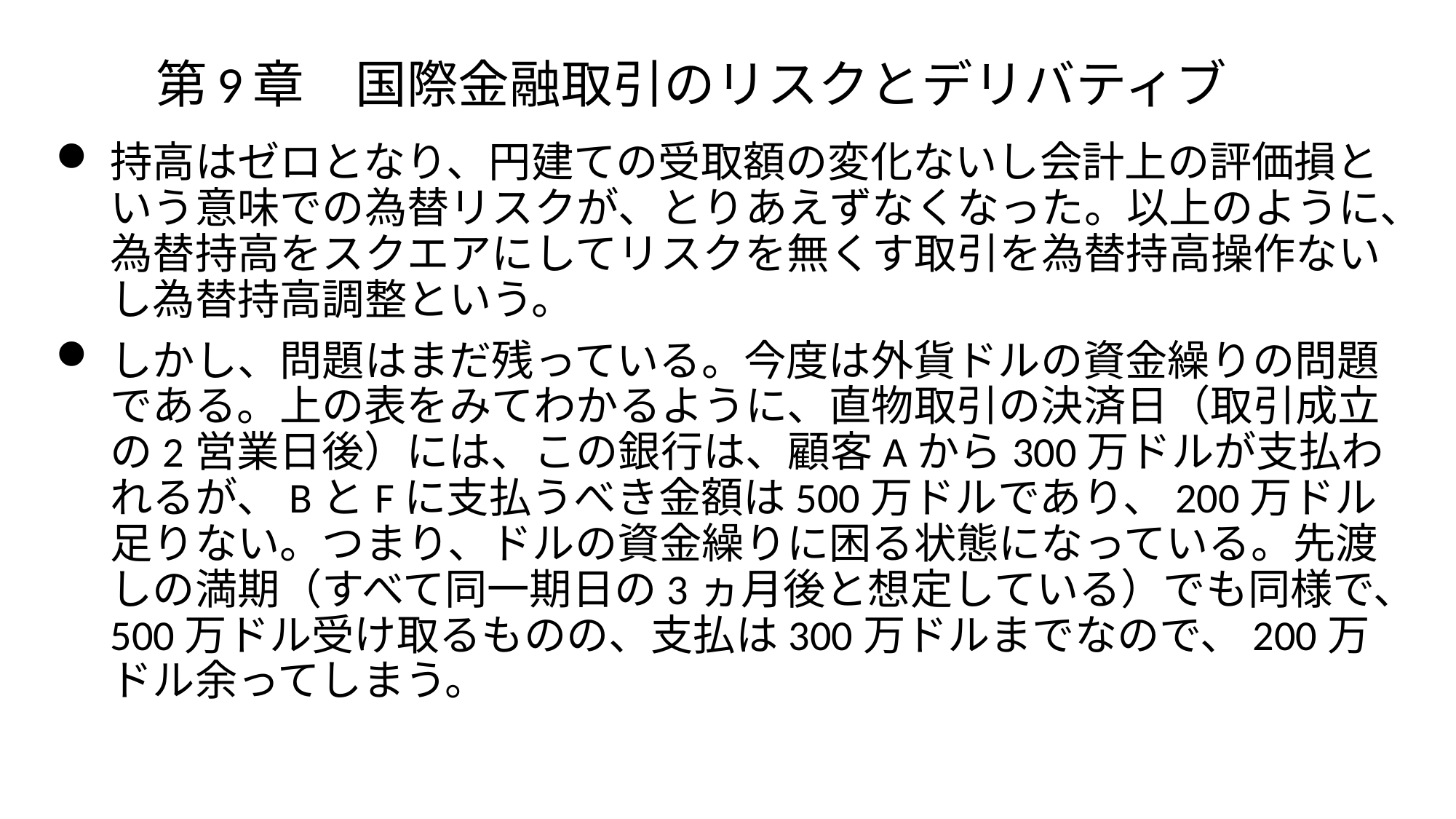

# 第9章　国際金融取引のリスクとデリバティブ
持高はゼロとなり、円建ての受取額の変化ないし会計上の評価損という意味での為替リスクが、とりあえずなくなった。以上のように、為替持高をスクエアにしてリスクを無くす取引を為替持高操作ないし為替持高調整という。
しかし、問題はまだ残っている。今度は外貨ドルの資金繰りの問題である。上の表をみてわかるように、直物取引の決済日（取引成立の2営業日後）には、この銀行は、顧客Aから300万ドルが支払われるが、BとFに支払うべき金額は500万ドルであり、200万ドル足りない。つまり、ドルの資金繰りに困る状態になっている。先渡しの満期（すべて同一期日の3ヵ月後と想定している）でも同様で、500万ドル受け取るものの、支払は300万ドルまでなので、200万ドル余ってしまう。